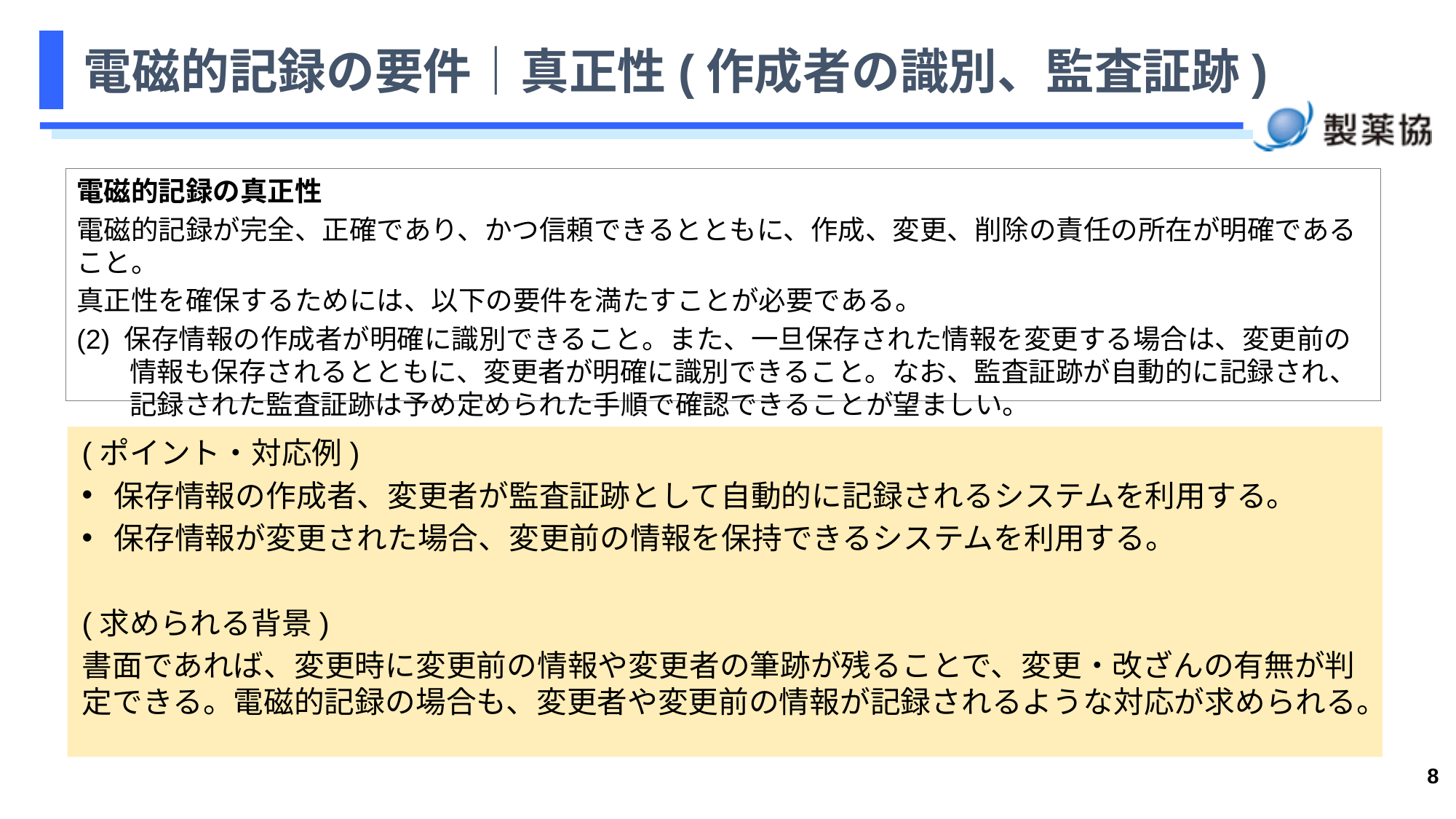

8
# 電磁的記録の要件｜真正性(作成者の識別、監査証跡)
電磁的記録の真正性
電磁的記録が完全、正確であり、かつ信頼できるとともに、作成、変更、削除の責任の所在が明確であること。
真正性を確保するためには、以下の要件を満たすことが必要である。
(2) 保存情報の作成者が明確に識別できること。また、一旦保存された情報を変更する場合は、変更前の情報も保存されるとともに、変更者が明確に識別できること。なお、監査証跡が自動的に記録され、記録された監査証跡は予め定められた手順で確認できることが望ましい。
(ポイント・対応例)
保存情報の作成者、変更者が監査証跡として自動的に記録されるシステムを利用する。
保存情報が変更された場合、変更前の情報を保持できるシステムを利用する。

(求められる背景)
書面であれば、変更時に変更前の情報や変更者の筆跡が残ることで、変更・改ざんの有無が判定できる。電磁的記録の場合も、変更者や変更前の情報が記録されるような対応が求められる。
| ポイント・対応例 |
| --- |
| 利用するシステム・サーバー等の管理者、管理手順等を規定する。 業務内容に応じたユーザ権限を設定したID等の発行する。 |
| 求められる背景(書面と同等) |
| --- |
| 書面を保存する場合、適合性書面調査の対象となる書面であれば通常は出入りの管理された保管庫で保存し、管理者を規定し、その書面にアクセスできる人についても鍵や入退室パスワード等で制限している |